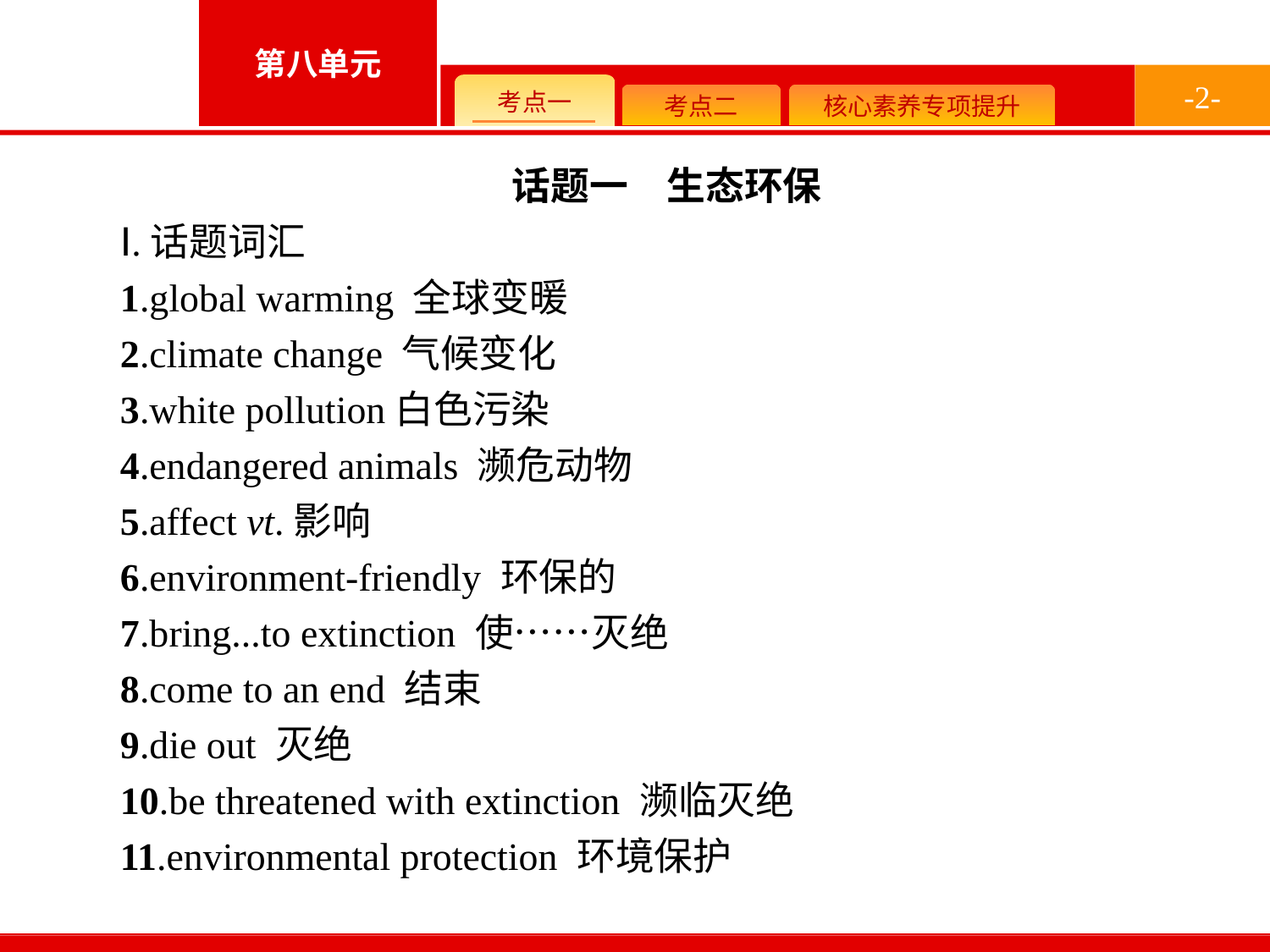

-2-
话题一　生态环保
Ⅰ.话题词汇
1.global warming 全球变暖
2.climate change 气候变化
3.white pollution白色污染
4.endangered animals 濒危动物
5.affect vt.影响
6.environment-friendly 环保的
7.bring...to extinction 使……灭绝
8.come to an end 结束
9.die out 灭绝
10.be threatened with extinction 濒临灭绝
11.environmental protection 环境保护